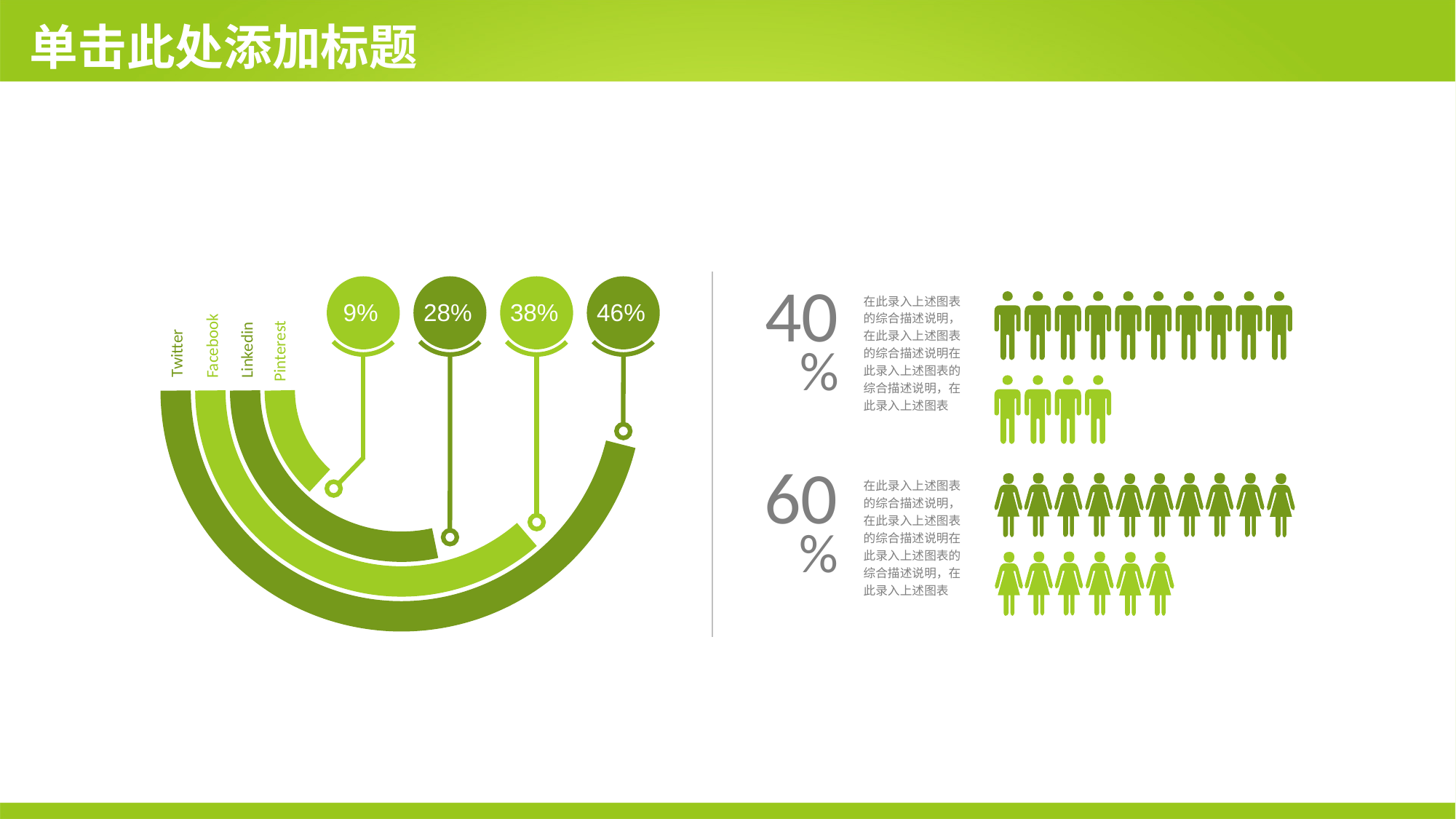

# 单击此处添加标题

9%

28%

38%

46%
在此录入上述图表的综合描述说明，在此录入上述图表的综合描述说明在此录入上述图表的综合描述说明，在此录入上述图表
40%

Twitter
Facebook
Linkedin
Pinterest

在此录入上述图表的综合描述说明，在此录入上述图表的综合描述说明在此录入上述图表的综合描述说明，在此录入上述图表
60%